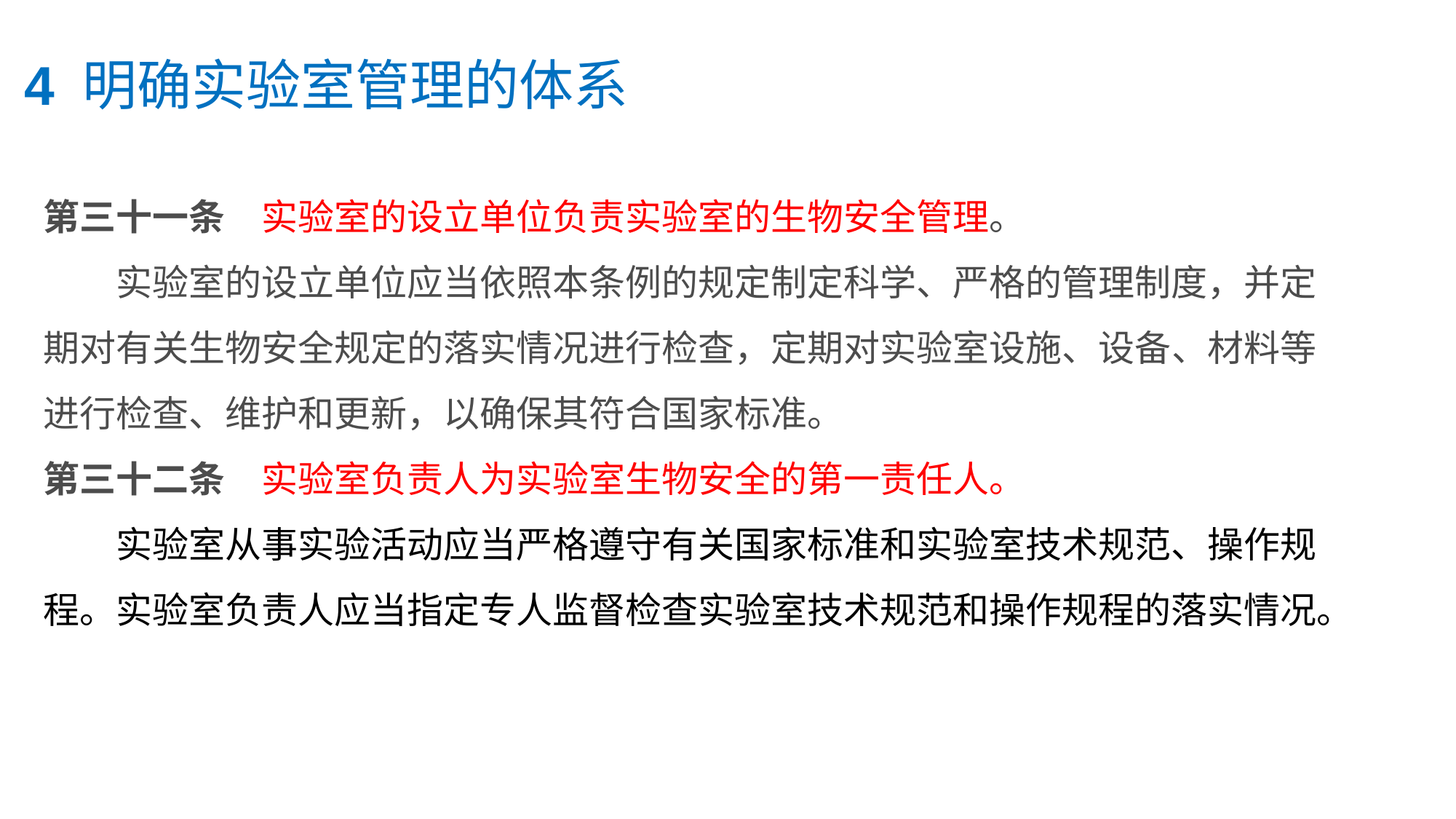

# 4 明确实验室管理的体系
第三十一条　实验室的设立单位负责实验室的生物安全管理。
　　实验室的设立单位应当依照本条例的规定制定科学、严格的管理制度，并定期对有关生物安全规定的落实情况进行检查，定期对实验室设施、设备、材料等进行检查、维护和更新，以确保其符合国家标准。
第三十二条　实验室负责人为实验室生物安全的第一责任人。
　　实验室从事实验活动应当严格遵守有关国家标准和实验室技术规范、操作规程。实验室负责人应当指定专人监督检查实验室技术规范和操作规程的落实情况。
68